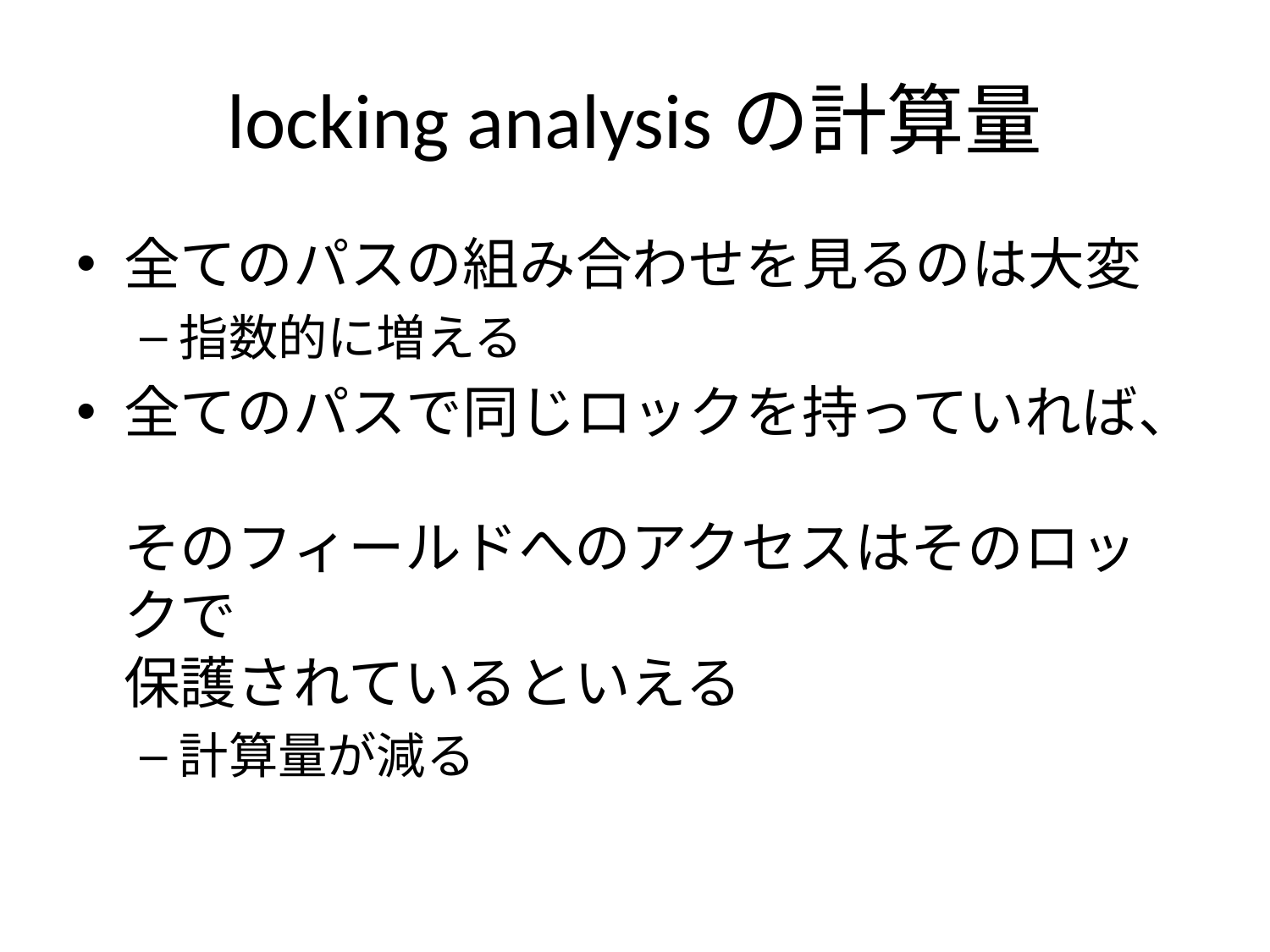

# locking analysisの計算量
全てのパスの組み合わせを見るのは大変
指数的に増える
全てのパスで同じロックを持っていれば、
そのフィールドへのアクセスはそのロックで
保護されているといえる
計算量が減る